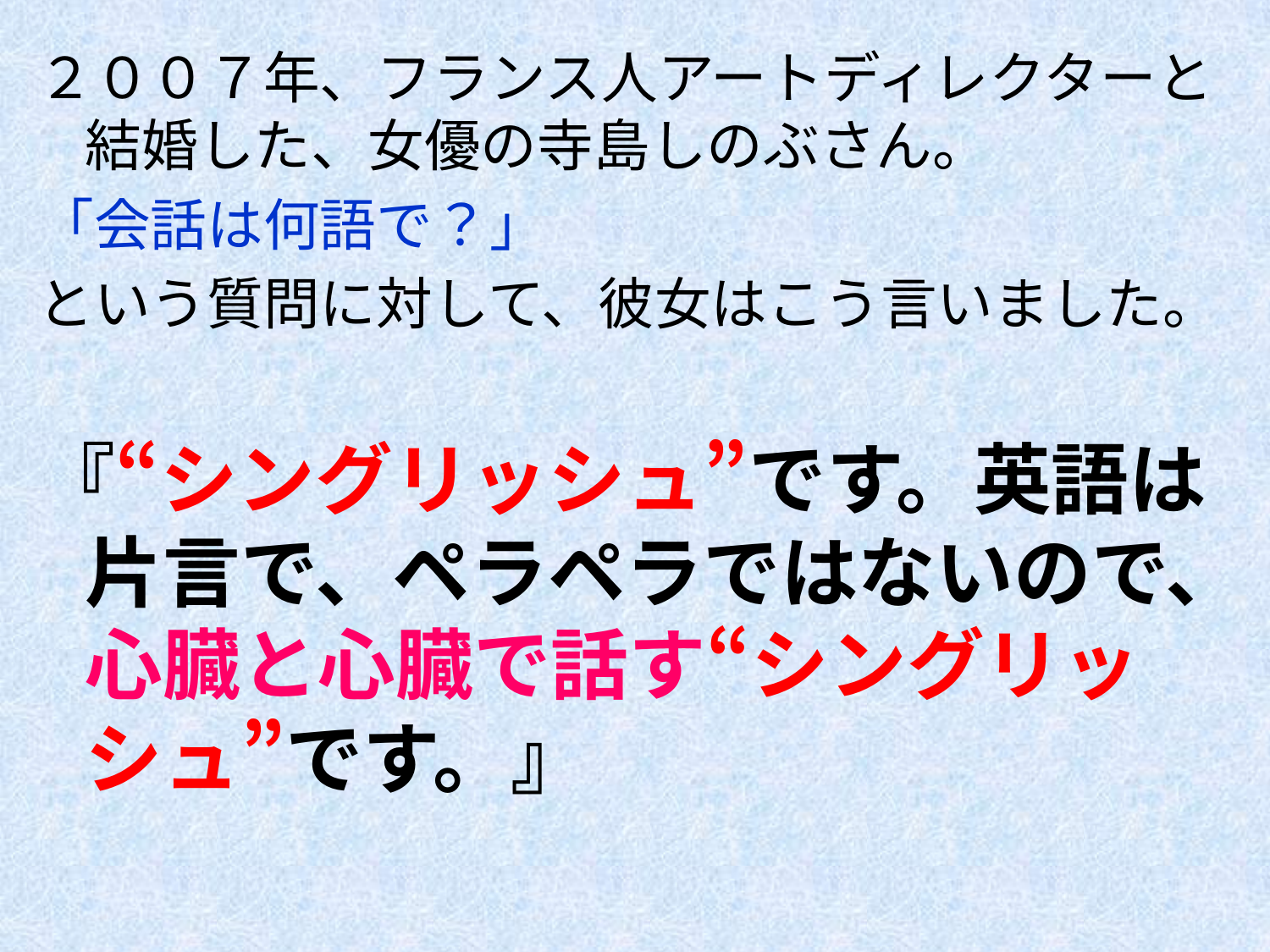

２００７年、フランス人アートディレクターと結婚した、女優の寺島しのぶさん。
「会話は何語で？」
という質問に対して、彼女はこう言いました。

『“シングリッシュ”です。英語は片言で、ペラペラではないので、心臓と心臓で話す“シングリッシュ”です。』